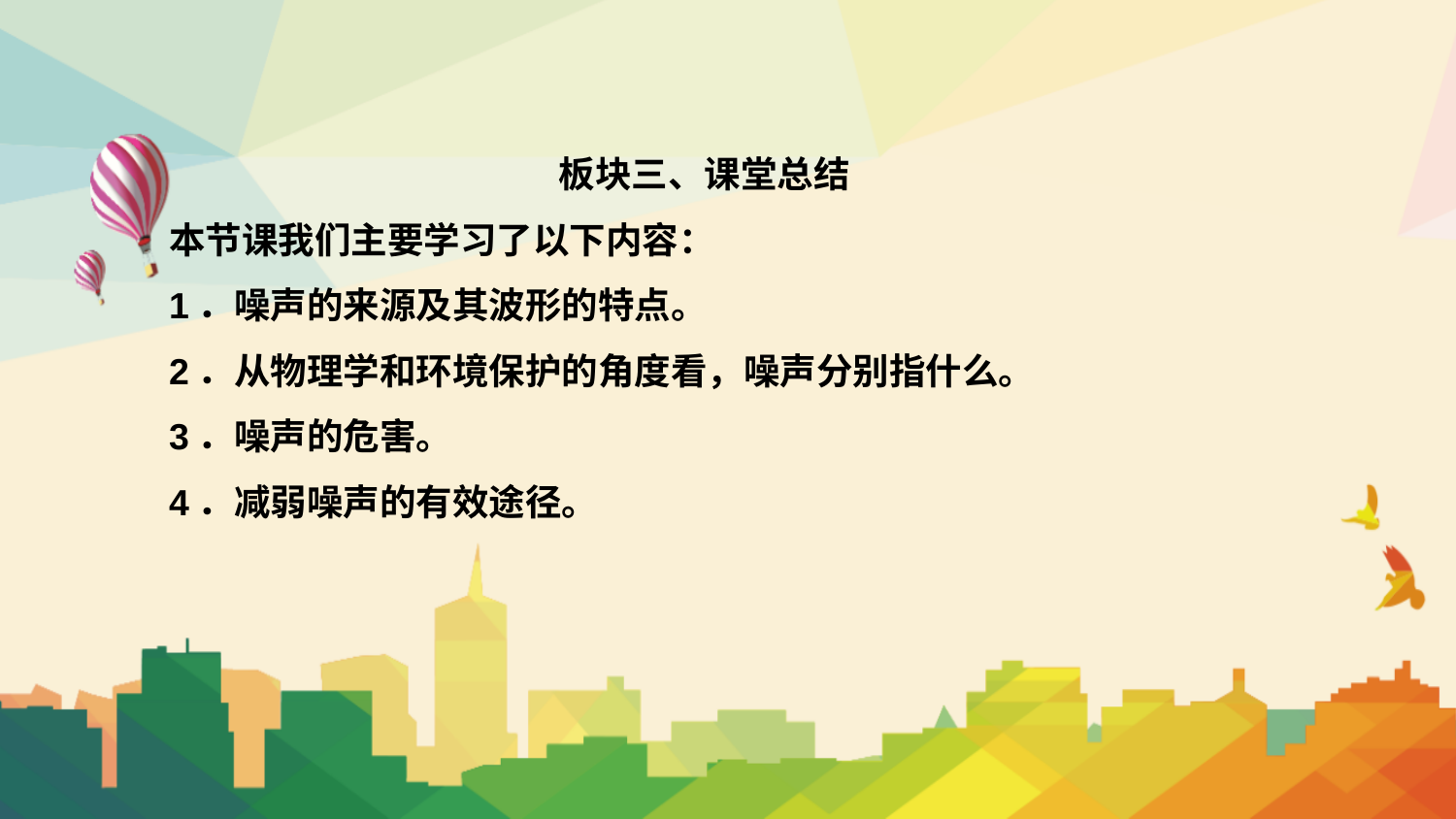

板块三、课堂总结
本节课我们主要学习了以下内容：
1．噪声的来源及其波形的特点。
2．从物理学和环境保护的角度看，噪声分别指什么。
3．噪声的危害。
4．减弱噪声的有效途径。